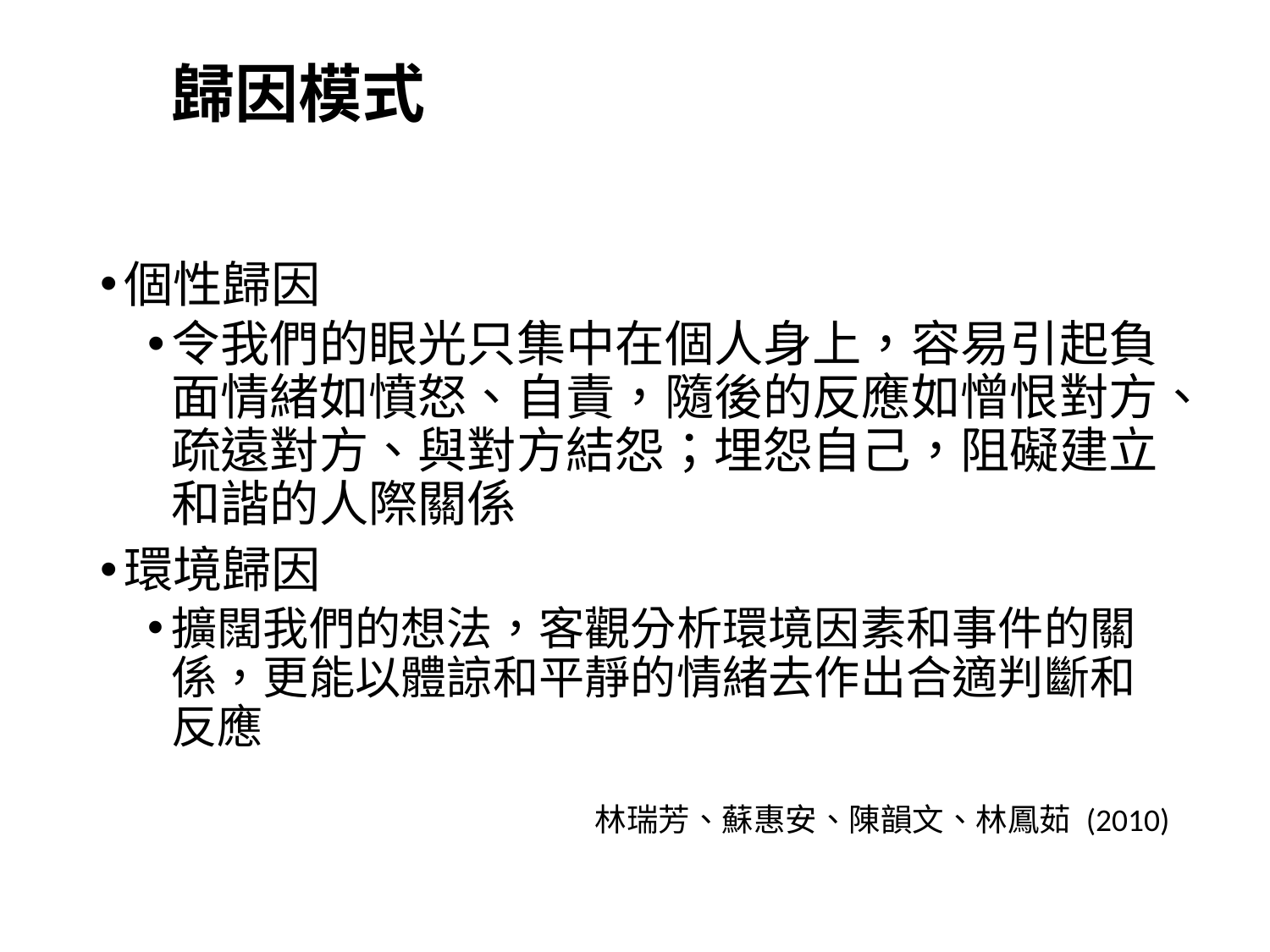

# 歸因模式
個性歸因
令我們的眼光只集中在個人身上，容易引起負面情緒如憤怒、自責，隨後的反應如憎恨對方、疏遠對方、與對方結怨；埋怨自己，阻礙建立和諧的人際關係
環境歸因
擴闊我們的想法，客觀分析環境因素和事件的關係，更能以體諒和平靜的情緒去作出合適判斷和反應
林瑞芳、蘇惠安、陳韻文、林鳳茹 (2010)